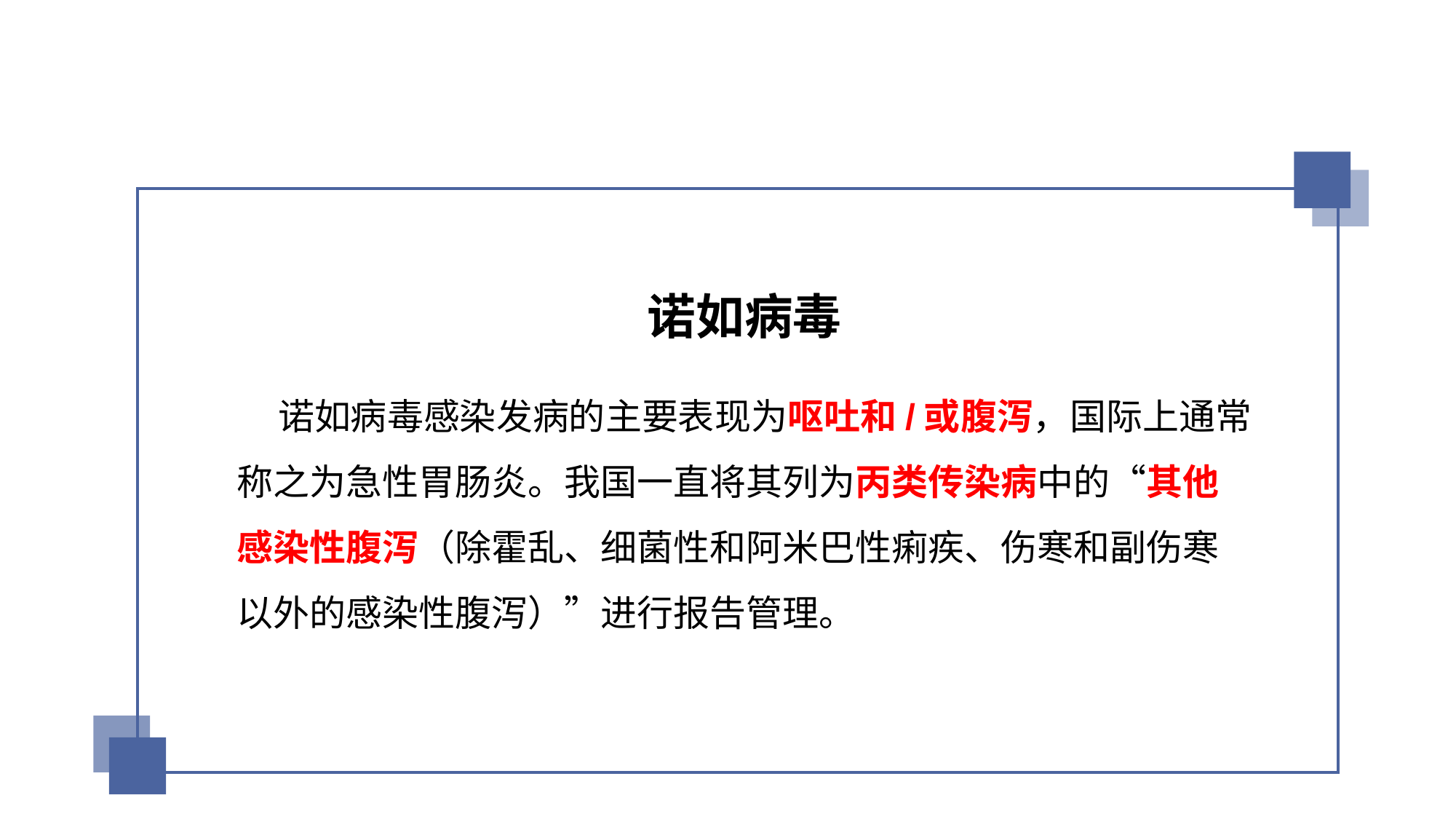

北京市朝区疾病预防控制中心

诺如病毒

    诺如病毒感染发病的主要表现为呕吐和/或腹泻，国际上通常称之为急性胃肠炎。我国一直将其列为丙类传染病中的“其他感染性腹泻（除霍乱、细菌性和阿米巴性痢疾、伤寒和副伤寒以外的感染性腹泻）”进行报告管理。